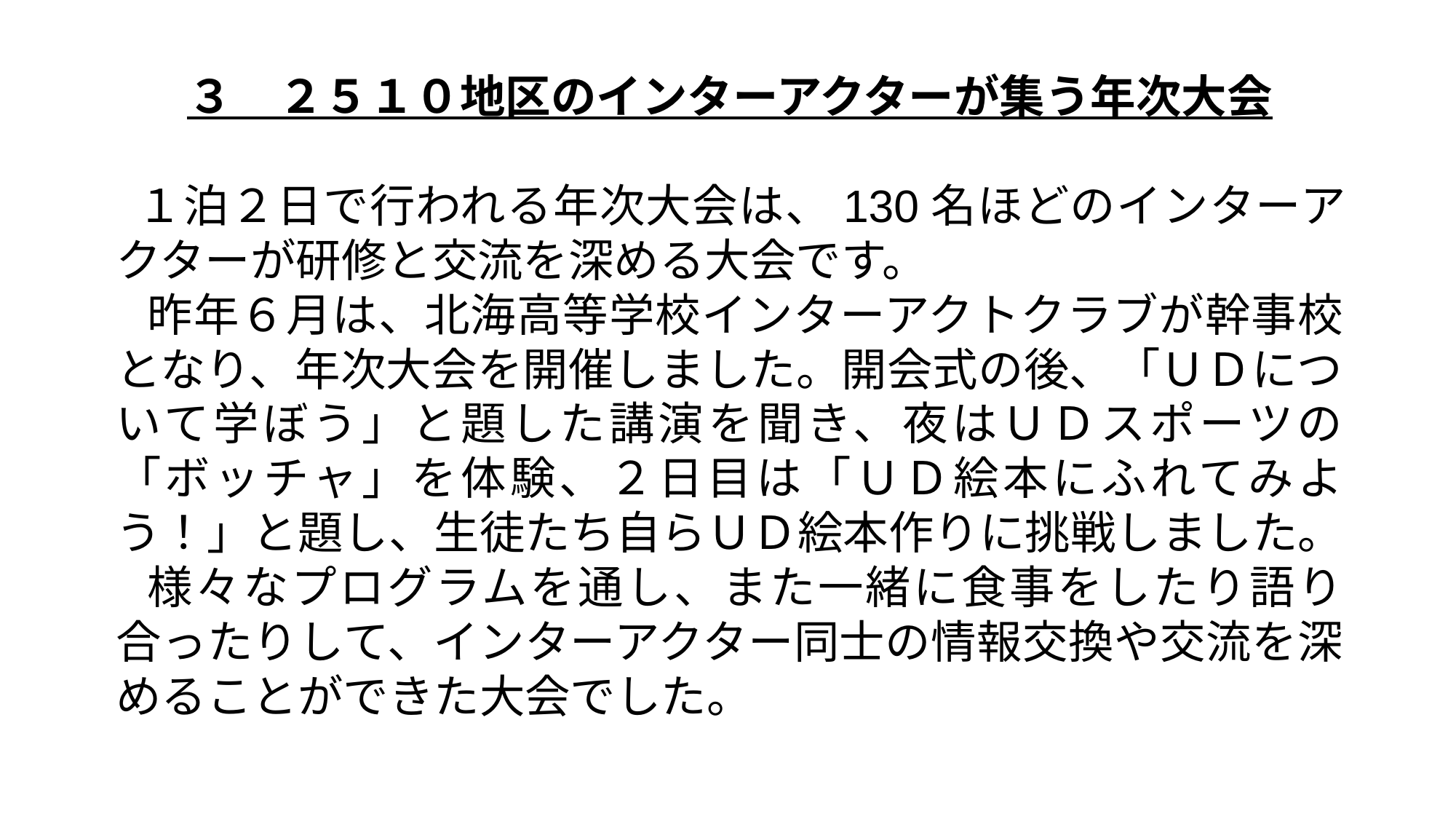

３　２５１０地区のインターアクターが集う年次大会

１泊２日で行われる年次大会は、130名ほどのインターアクターが研修と交流を深める大会です。
昨年６月は、北海高等学校インターアクトクラブが幹事校となり、年次大会を開催しました。開会式の後、「ＵＤについて学ぼう」と題した講演を聞き、夜はＵＤスポーツの「ボッチャ」を体験、２日目は「ＵＤ絵本にふれてみよう！」と題し、生徒たち自らＵＤ絵本作りに挑戦しました。
様々なプログラムを通し、また一緒に食事をしたり語り合ったりして、インターアクター同士の情報交換や交流を深めることができた大会でした。